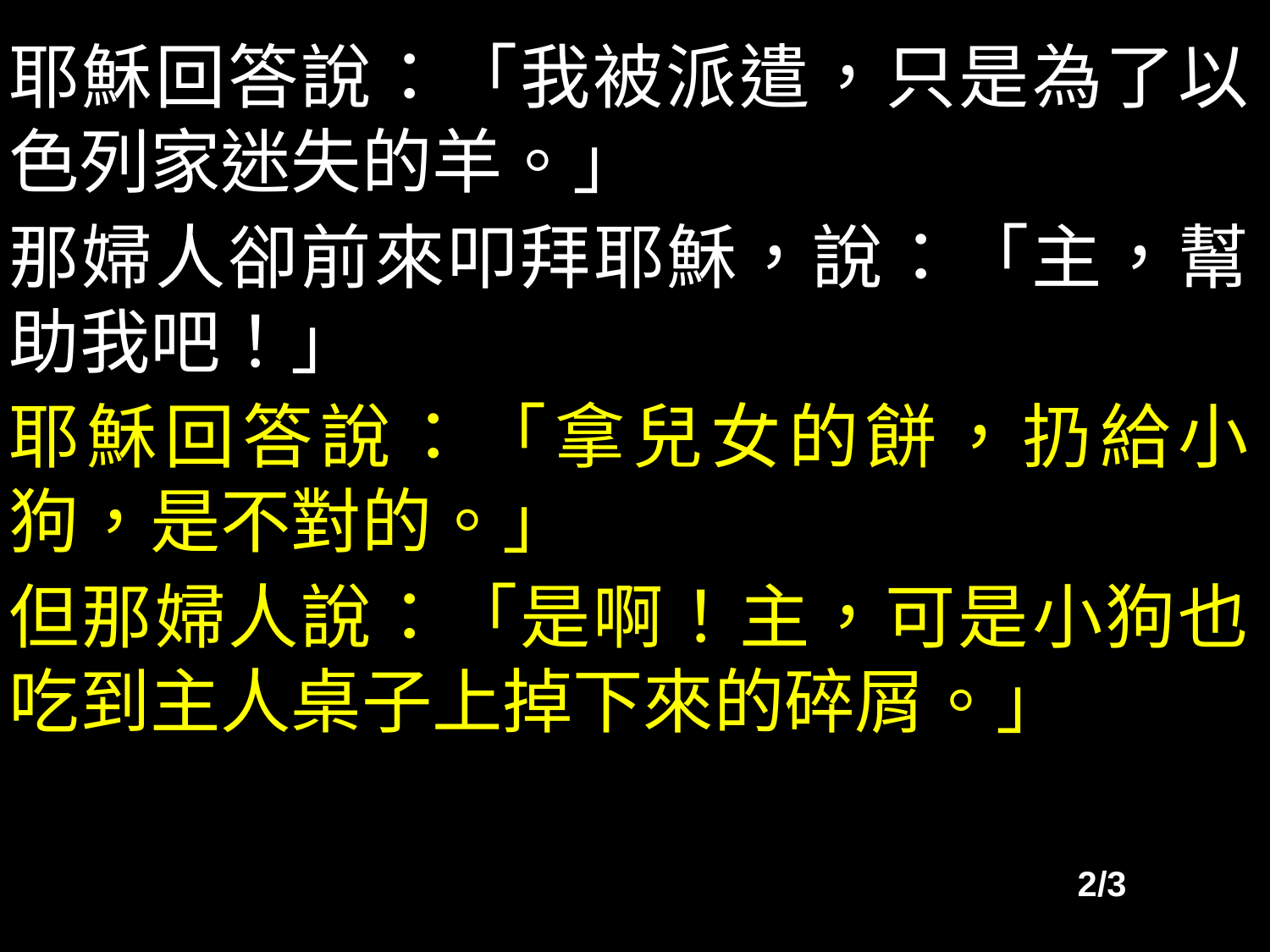

耶穌回答說：「我被派遣，只是為了以色列家迷失的羊。」
那婦人卻前來叩拜耶穌，說：「主，幫助我吧！」
耶穌回答說：「拿兒女的餅，扔給小狗，是不對的。」
但那婦人說：「是啊！主，可是小狗也吃到主人桌子上掉下來的碎屑。」

2/3